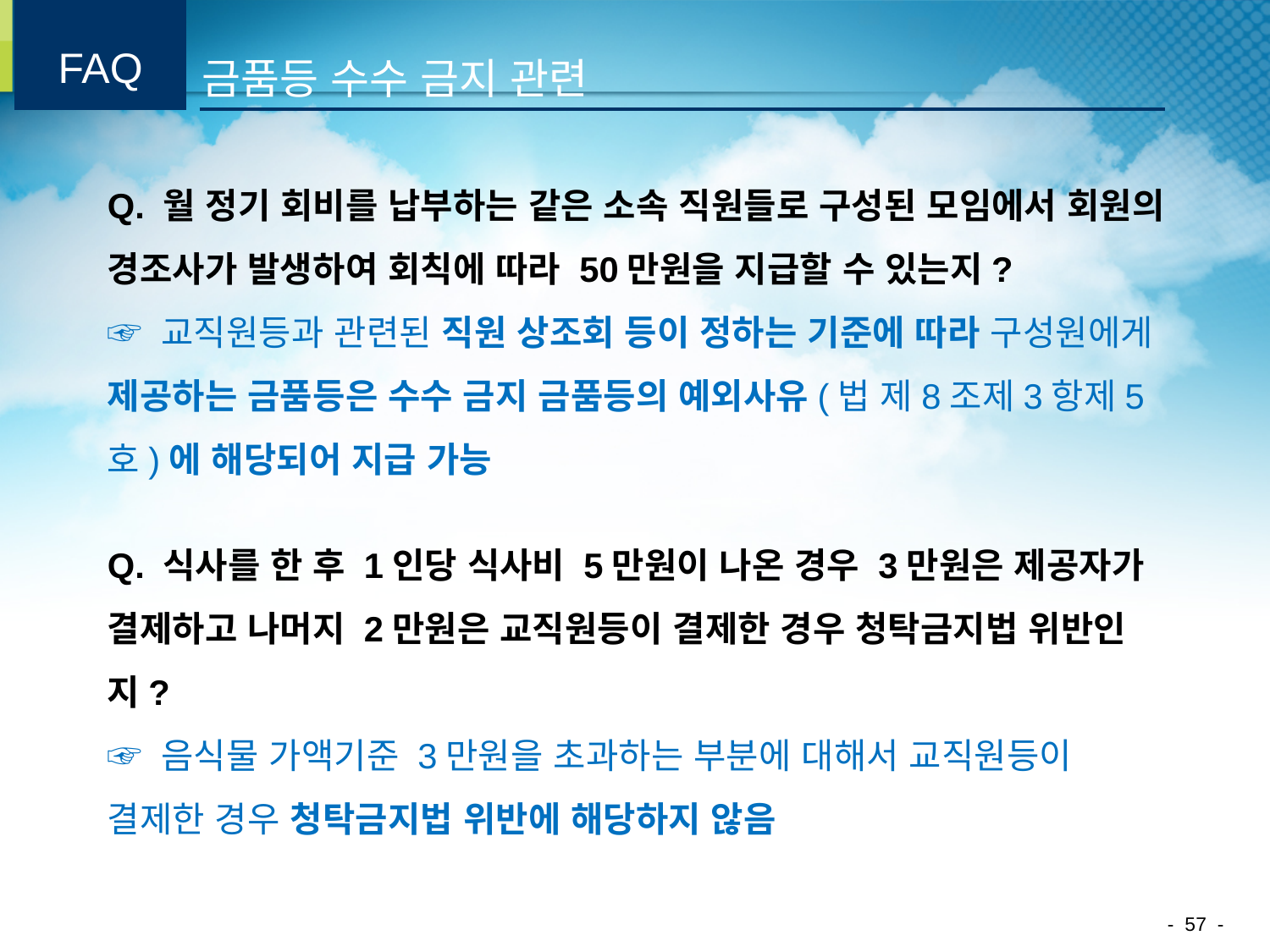

| FAQ |  | 금품등 수수 금지 관련 |
| --- | --- | --- |
Q. 월 정기 회비를 납부하는 같은 소속 직원들로 구성된 모임에서 회원의 경조사가 발생하여 회칙에 따라 50만원을 지급할 수 있는지?
☞ 교직원등과 관련된 직원 상조회 등이 정하는 기준에 따라 구성원에게 제공하는 금품등은 수수 금지 금품등의 예외사유(법 제8조제3항제5호)에 해당되어 지급 가능

Q. 식사를 한 후 1인당 식사비 5만원이 나온 경우 3만원은 제공자가 결제하고 나머지 2만원은 교직원등이 결제한 경우 청탁금지법 위반인지?
☞ 음식물 가액기준 3만원을 초과하는 부분에 대해서 교직원등이 결제한 경우 청탁금지법 위반에 해당하지 않음
-  57  -